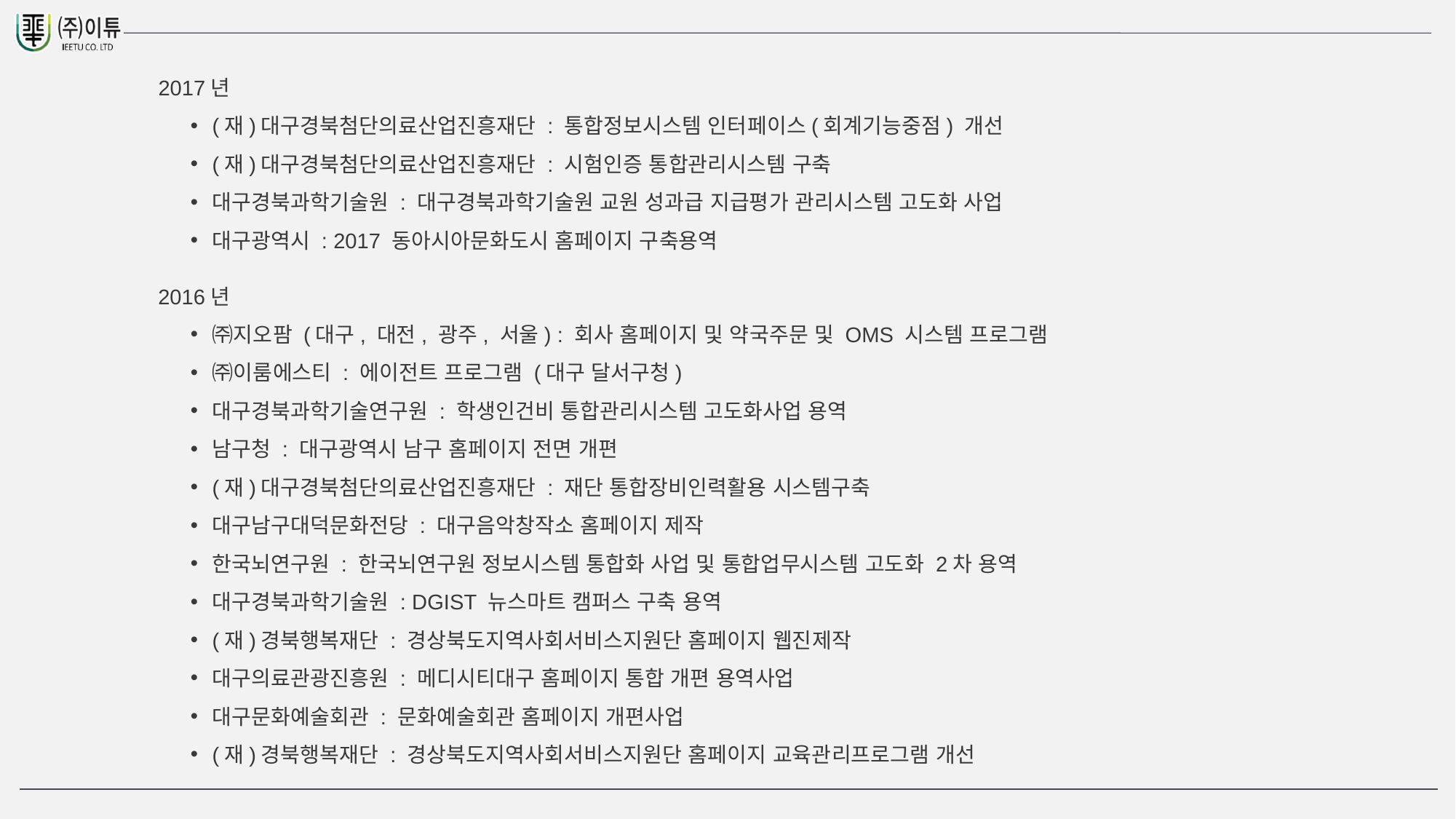

2017년
(재)대구경북첨단의료산업진흥재단 : 통합정보시스템 인터페이스(회계기능중점) 개선
(재)대구경북첨단의료산업진흥재단 : 시험인증 통합관리시스템 구축
대구경북과학기술원 : 대구경북과학기술원 교원 성과급 지급평가 관리시스템 고도화 사업
대구광역시 : 2017 동아시아문화도시 홈페이지 구축용역

2016년
㈜지오팜 (대구, 대전, 광주, 서울) : 회사 홈페이지 및 약국주문 및 OMS 시스템 프로그램
㈜이룸에스티 : 에이전트 프로그램 (대구 달서구청)
대구경북과학기술연구원 : 학생인건비 통합관리시스템 고도화사업 용역
남구청 : 대구광역시 남구 홈페이지 전면 개편
(재)대구경북첨단의료산업진흥재단 : 재단 통합장비인력활용 시스템구축
대구남구대덕문화전당 : 대구음악창작소 홈페이지 제작
한국뇌연구원 : 한국뇌연구원 정보시스템 통합화 사업 및 통합업무시스템 고도화 2차 용역
대구경북과학기술원 : DGIST 뉴스마트 캠퍼스 구축 용역
(재)경북행복재단 : 경상북도지역사회서비스지원단 홈페이지 웹진제작
대구의료관광진흥원 : 메디시티대구 홈페이지 통합 개편 용역사업
대구문화예술회관 : 문화예술회관 홈페이지 개편사업
(재)경북행복재단 : 경상북도지역사회서비스지원단 홈페이지 교육관리프로그램 개선